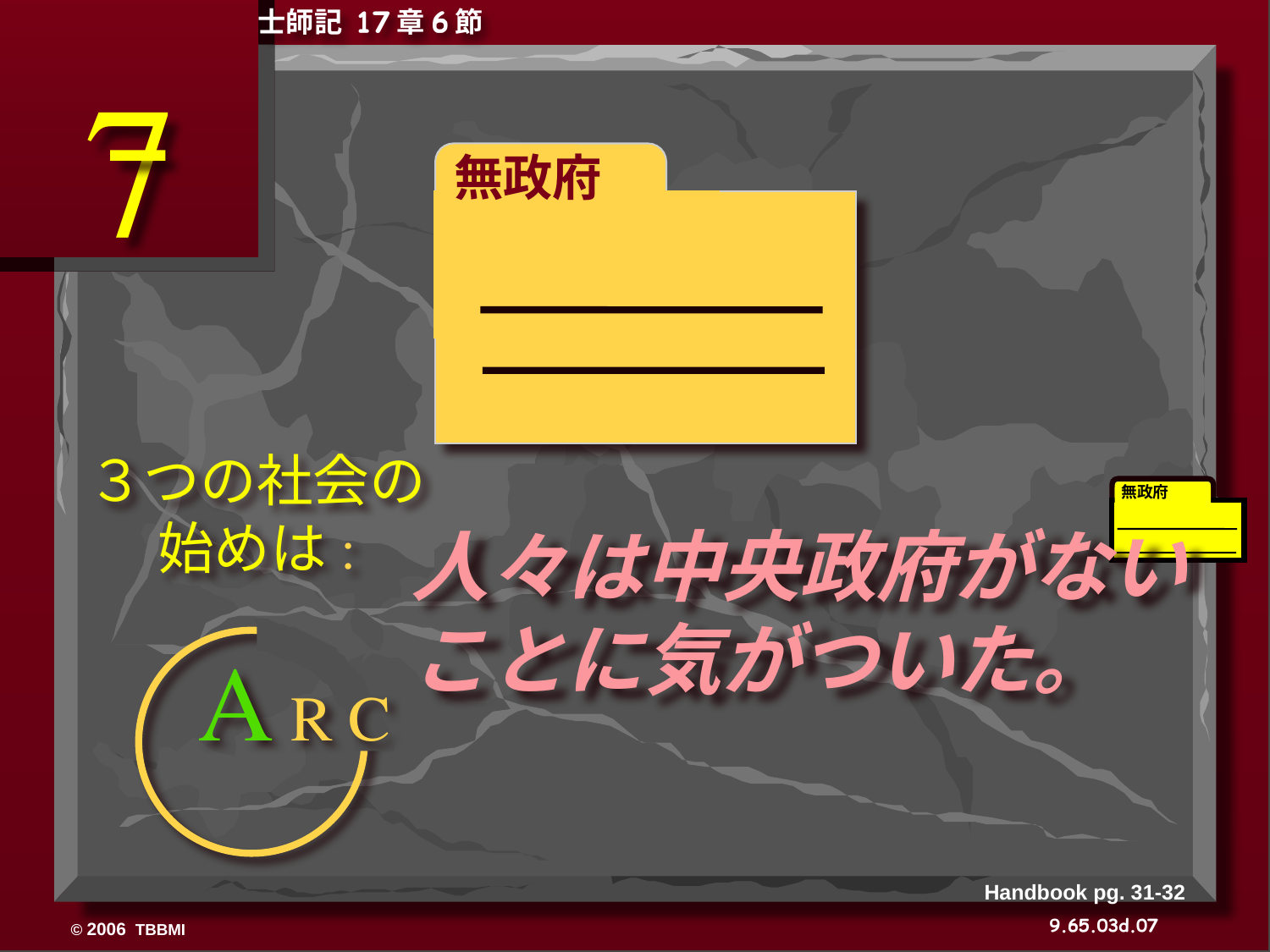

士師記 17章6節

7

無政府

３つの社会の
始めは:

無政府

350

人々は中央政府がないことに気がついた。

A R C

Handbook pg. 31-32
07